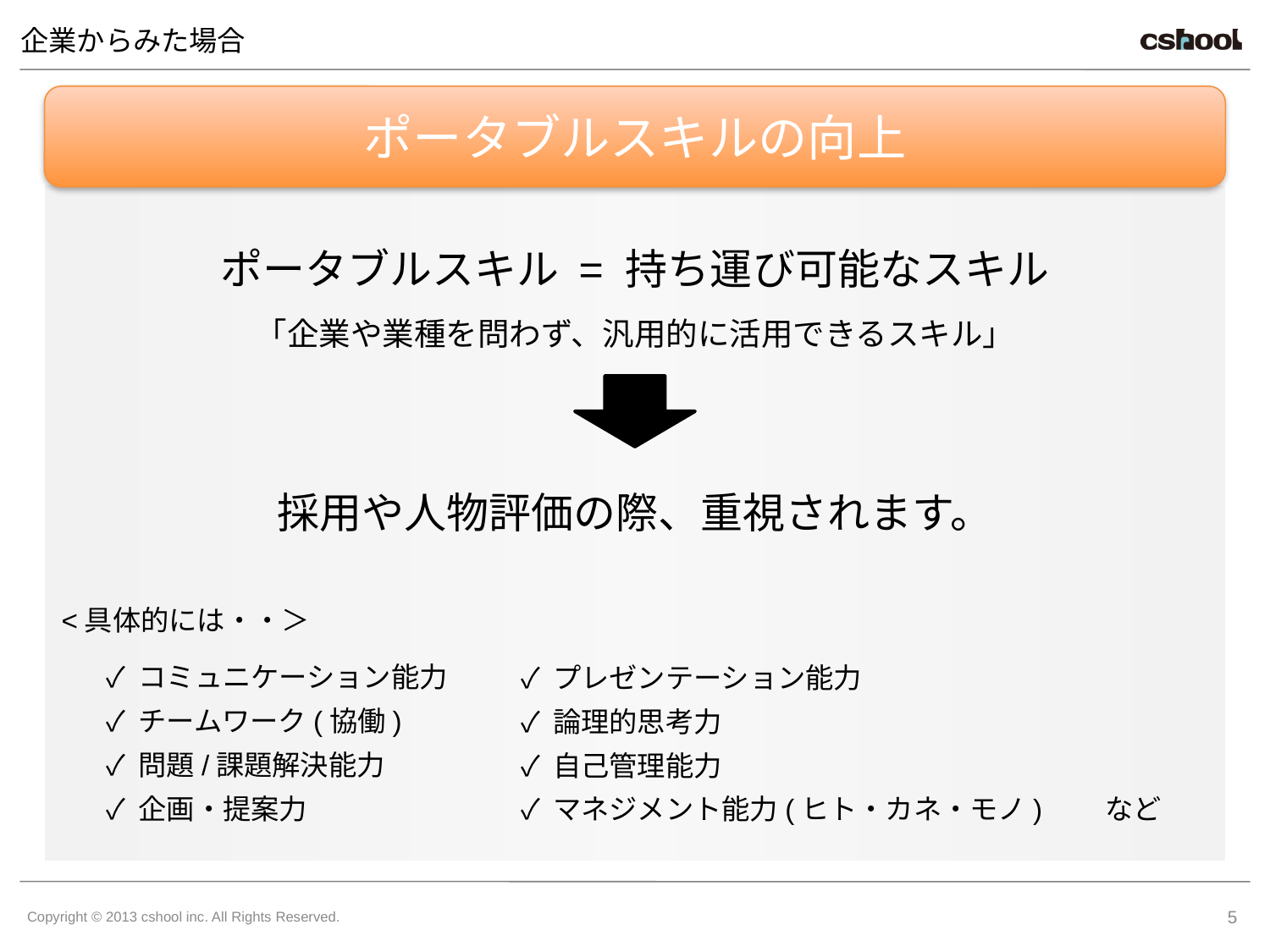

# 企業からみた場合
ポータブルスキルの向上

ポータブルスキル = 持ち運び可能なスキル
「企業や業種を問わず、汎用的に活用できるスキル」

採用や人物評価の際、重視されます。
<具体的には・・＞
✓ コミュニケーション能力
✓ チームワーク(協働)
✓ 問題/課題解決能力
✓ 企画・提案力
✓ プレゼンテーション能力
✓ 論理的思考力
✓ 自己管理能力
✓ マネジメント能力(ヒト・カネ・モノ)　　など
5
Copyright © 2013 cshool inc. All Rights Reserved.